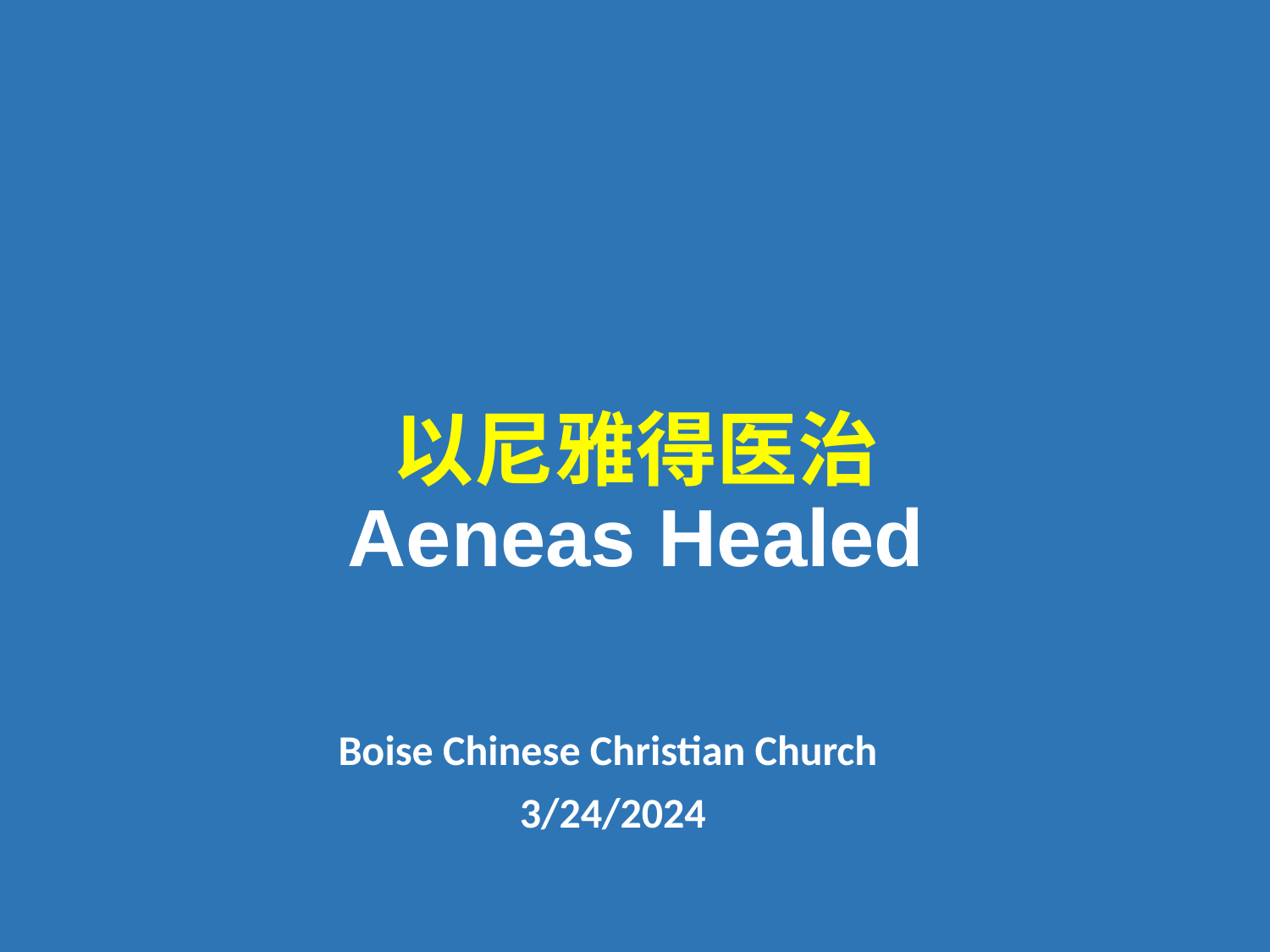

# 以尼雅得医治 Aeneas Healed
Boise Chinese Christian Church
3/24/2024